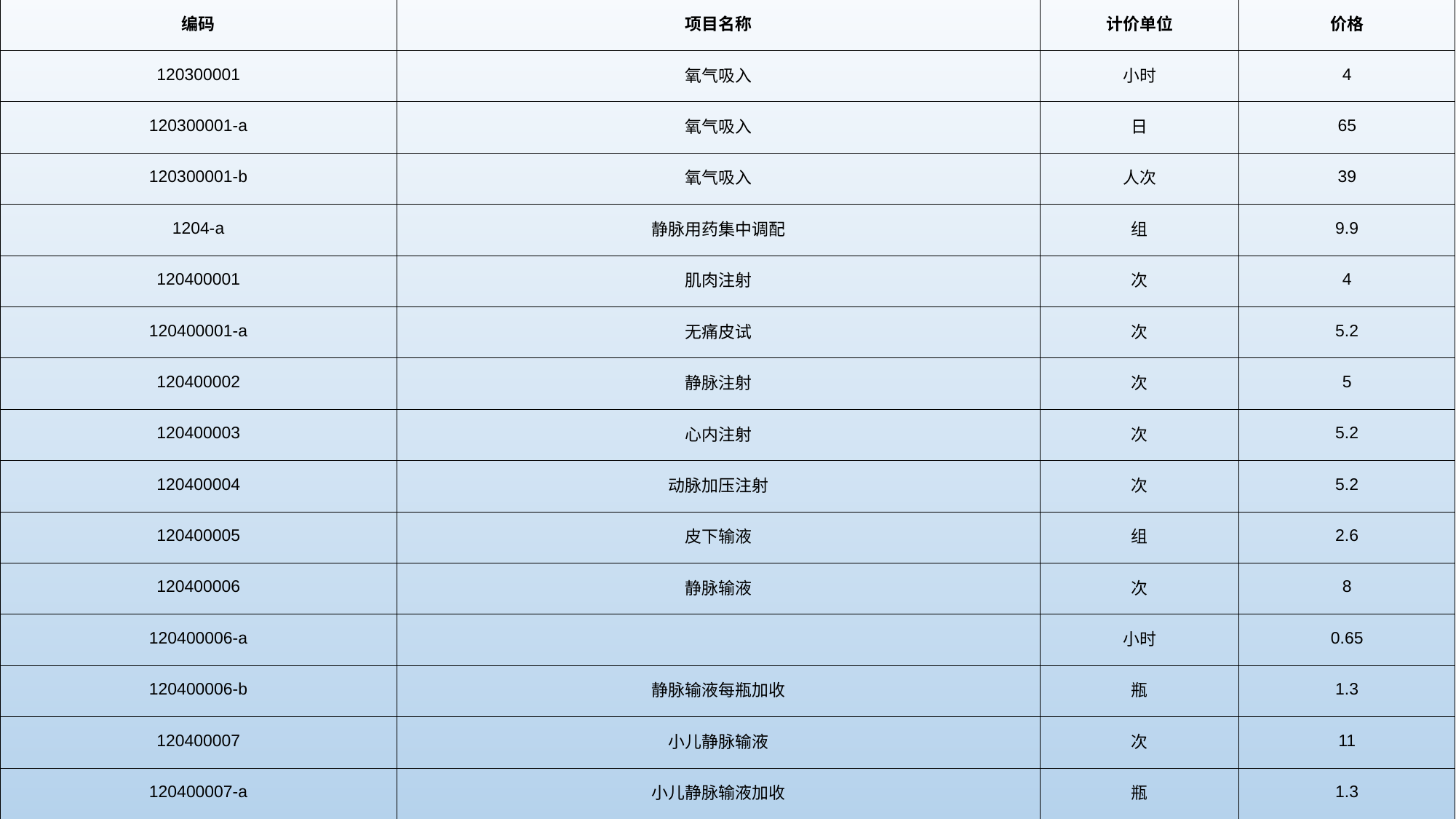

| 编码 | 项目名称 | 计价单位 | 价格 |
| --- | --- | --- | --- |
| 120300001 | 氧气吸入 | 小时 | 4 |
| 120300001-a | 氧气吸入 | 日 | 65 |
| 120300001-b | 氧气吸入 | 人次 | 39 |
| 1204-a | 静脉用药集中调配 | 组 | 9.9 |
| 120400001 | 肌肉注射 | 次 | 4 |
| 120400001-a | 无痛皮试 | 次 | 5.2 |
| 120400002 | 静脉注射 | 次 | 5 |
| 120400003 | 心内注射 | 次 | 5.2 |
| 120400004 | 动脉加压注射 | 次 | 5.2 |
| 120400005 | 皮下输液 | 组 | 2.6 |
| 120400006 | 静脉输液 | 次 | 8 |
| 120400006-a |  | 小时 | 0.65 |
| 120400006-b | 静脉输液每瓶加收 | 瓶 | 1.3 |
| 120400007 | 小儿静脉输液 | 次 | 11 |
| 120400007-a | 小儿静脉输液加收 | 瓶 | 1.3 |